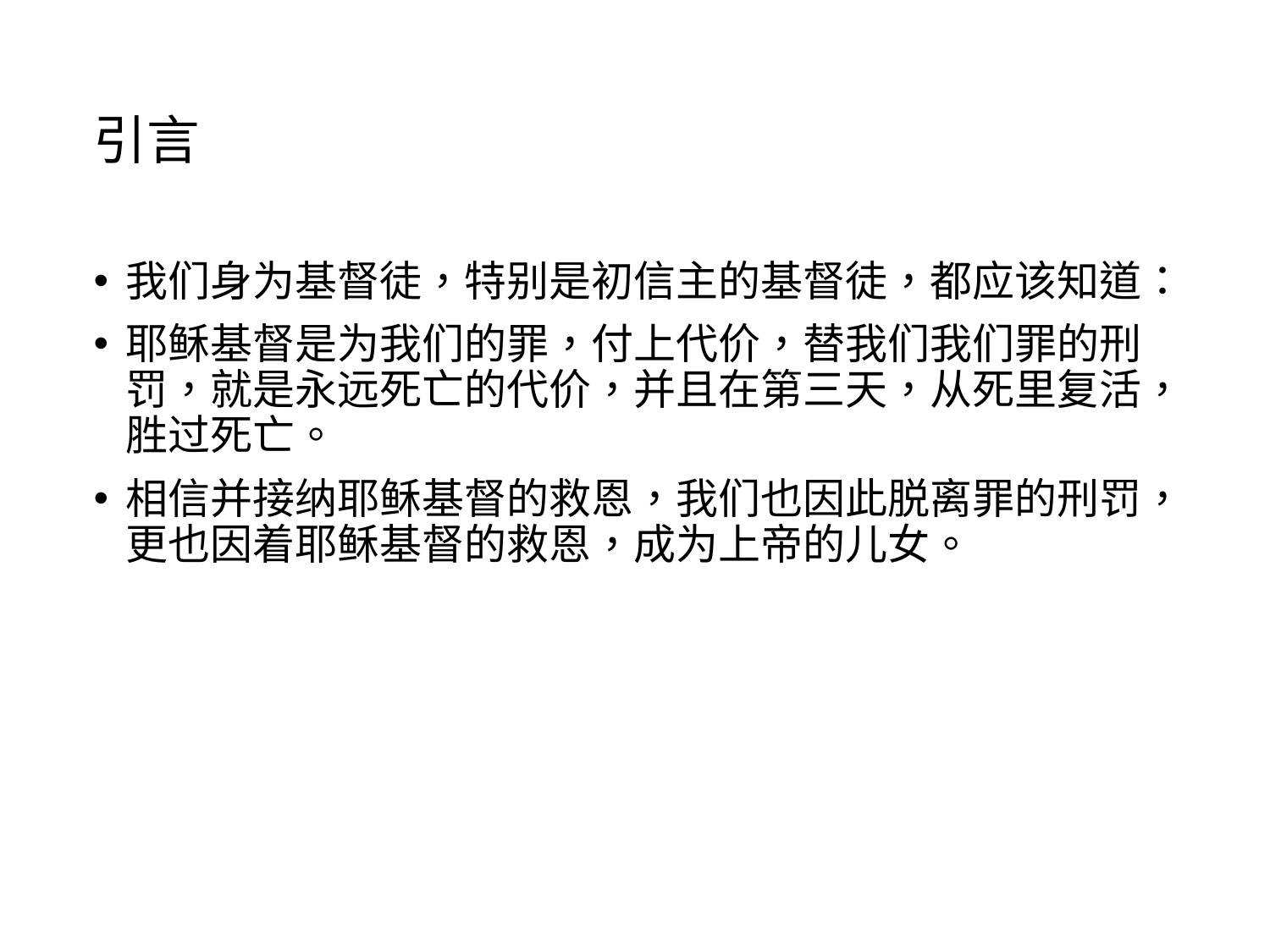

# 引言
我们身为基督徒，特别是初信主的基督徒，都应该知道：
耶稣基督是为我们的罪，付上代价，替我们我们罪的刑罚，就是永远死亡的代价，并且在第三天，从死里复活，胜过死亡。
相信并接纳耶稣基督的救恩，我们也因此脱离罪的刑罚，更也因着耶稣基督的救恩，成为上帝的儿女。